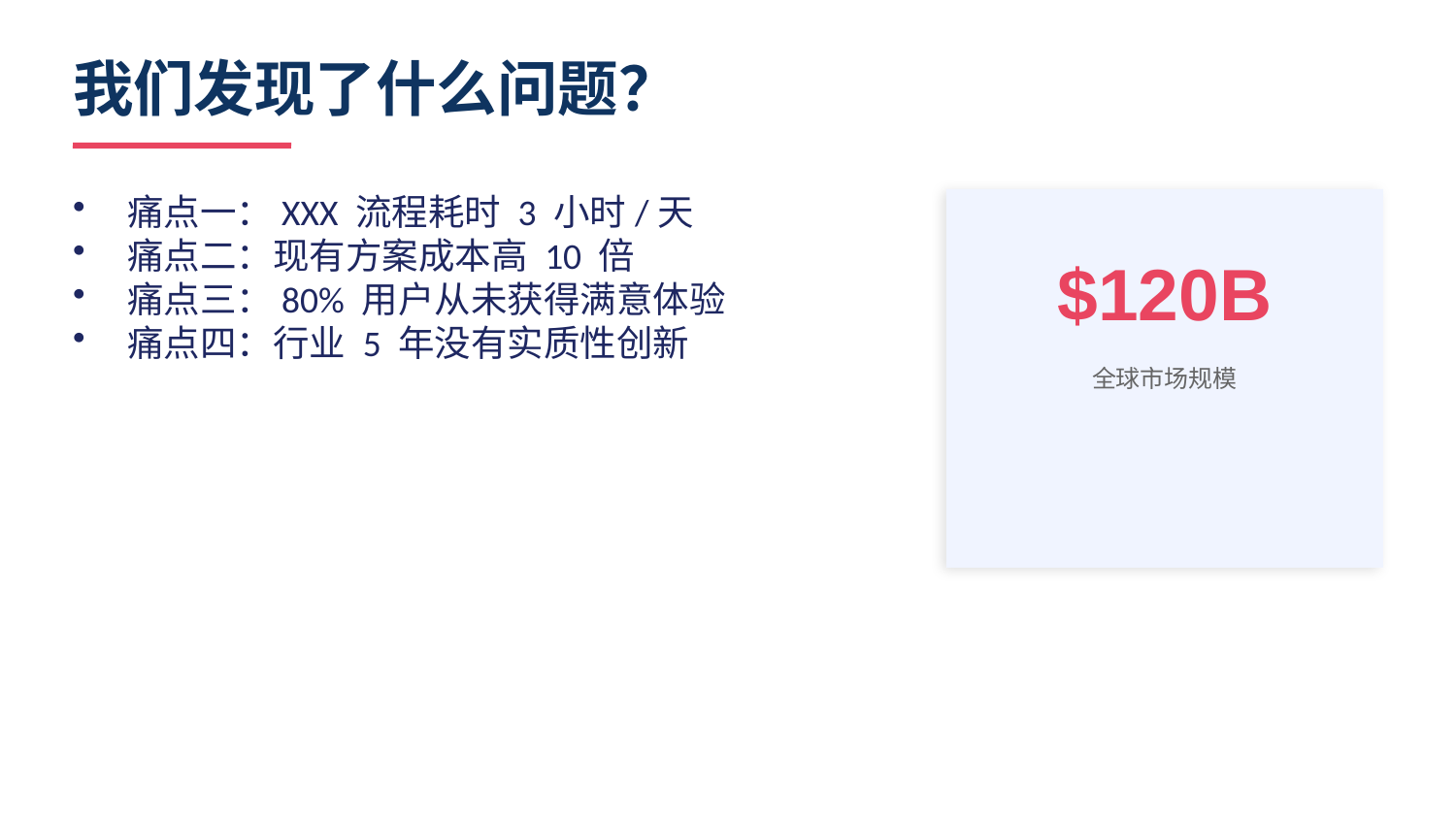

我们发现了什么问题？

痛点一：XXX 流程耗时 3 小时/天
痛点二：现有方案成本高 10 倍
痛点三：80% 用户从未获得满意体验
痛点四：行业 5 年没有实质性创新

$120B
全球市场规模